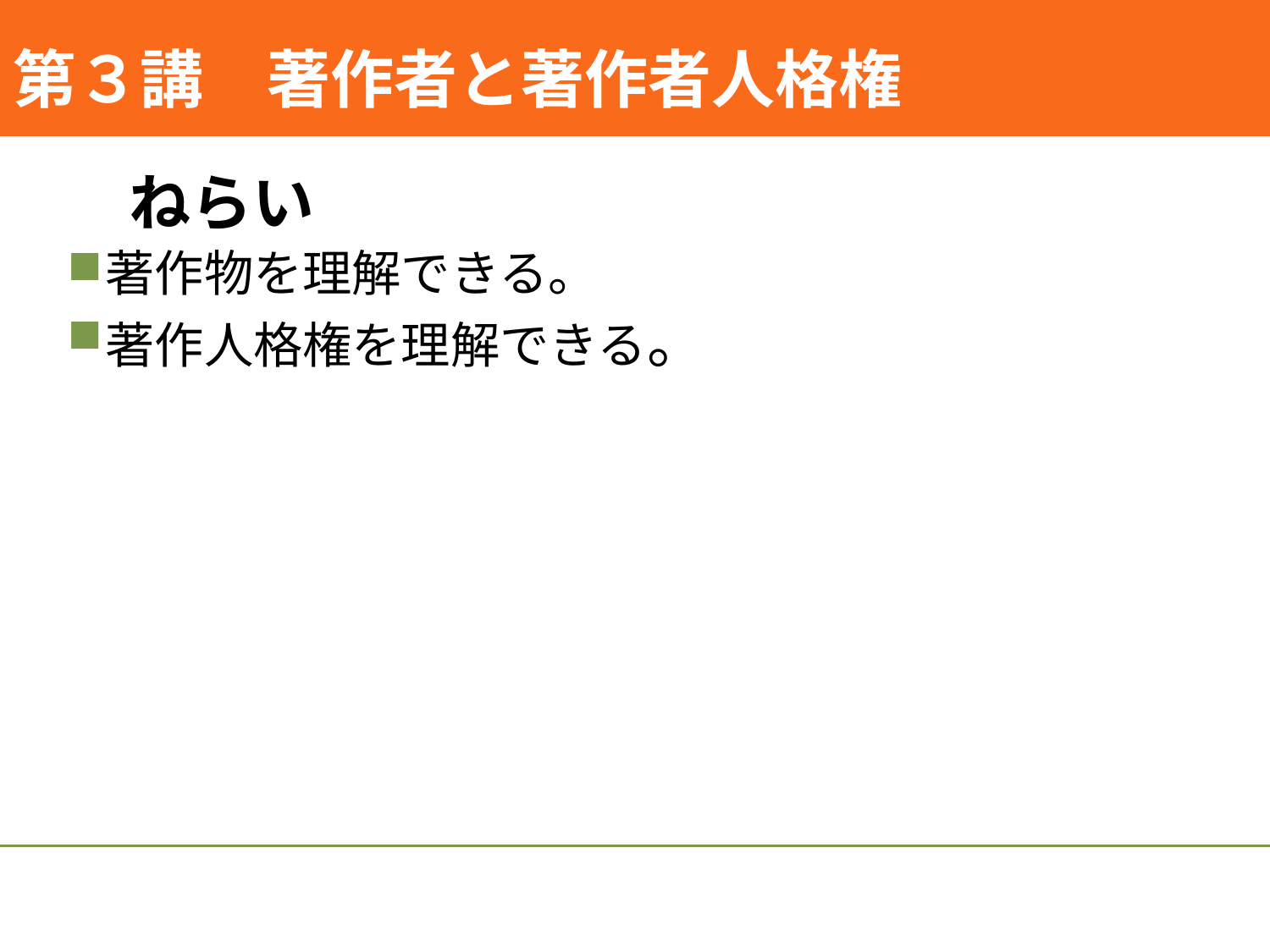

#
第３講　著作者と著作者人格権
　ねらい
著作物を理解できる。
著作人格権を理解できる。